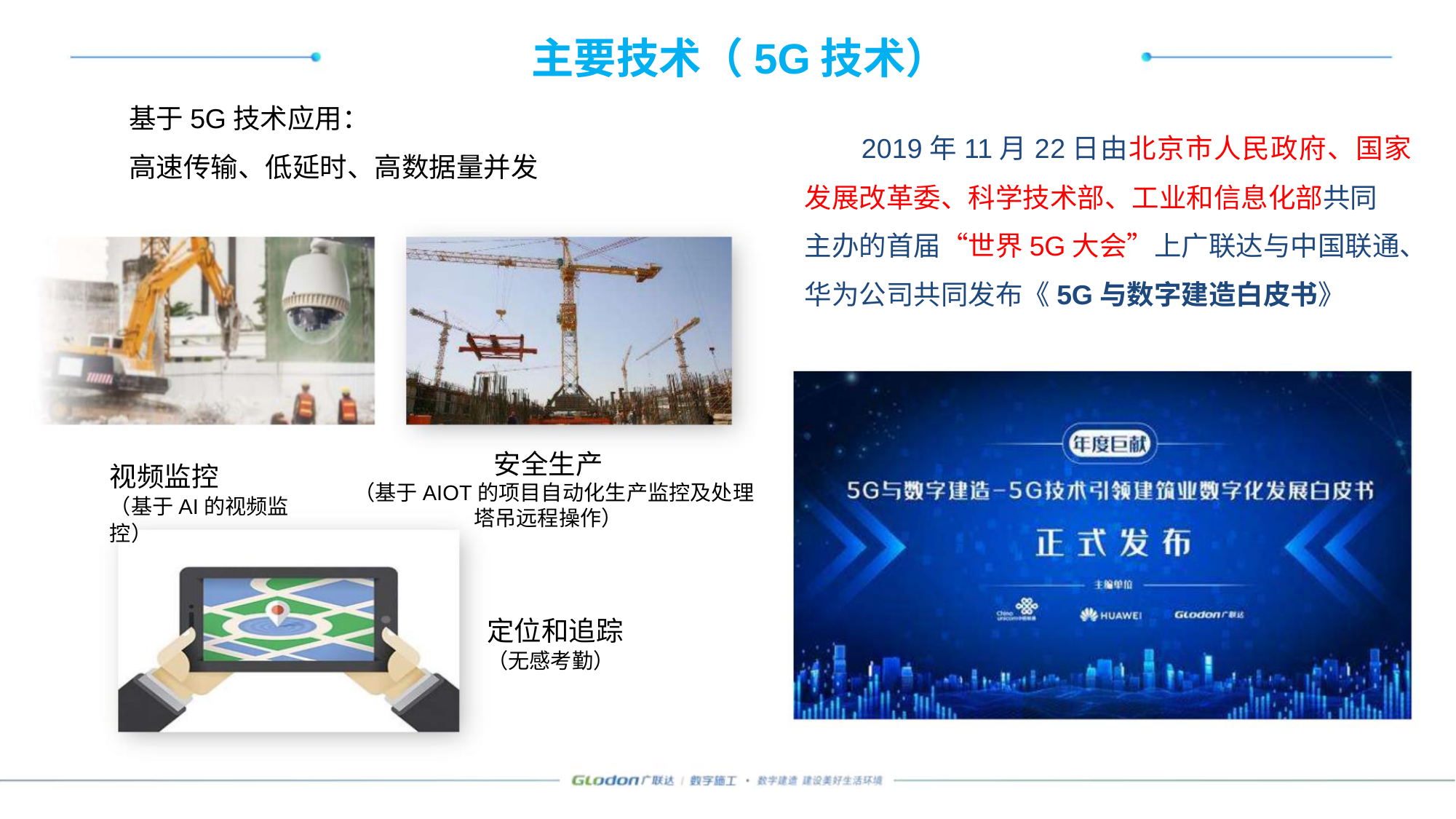

主要技术（5G技术）
基于5G技术应用：
2019年11月22日由北京市人民政府、国家
高速传输、低延时、高数据量并发
发展改革委、科学技术部、工业和信息化部共同
主办的首届“世界5G大会”上广联达与中国联通、
华为公司共同发布《5G与数字建造白皮书》
安全生产
视频监控
（基于AI的视频监控）
（基于AIOT的项目自动化生产监控及处理
塔吊远程操作）
定位和追踪
（无感考勤）